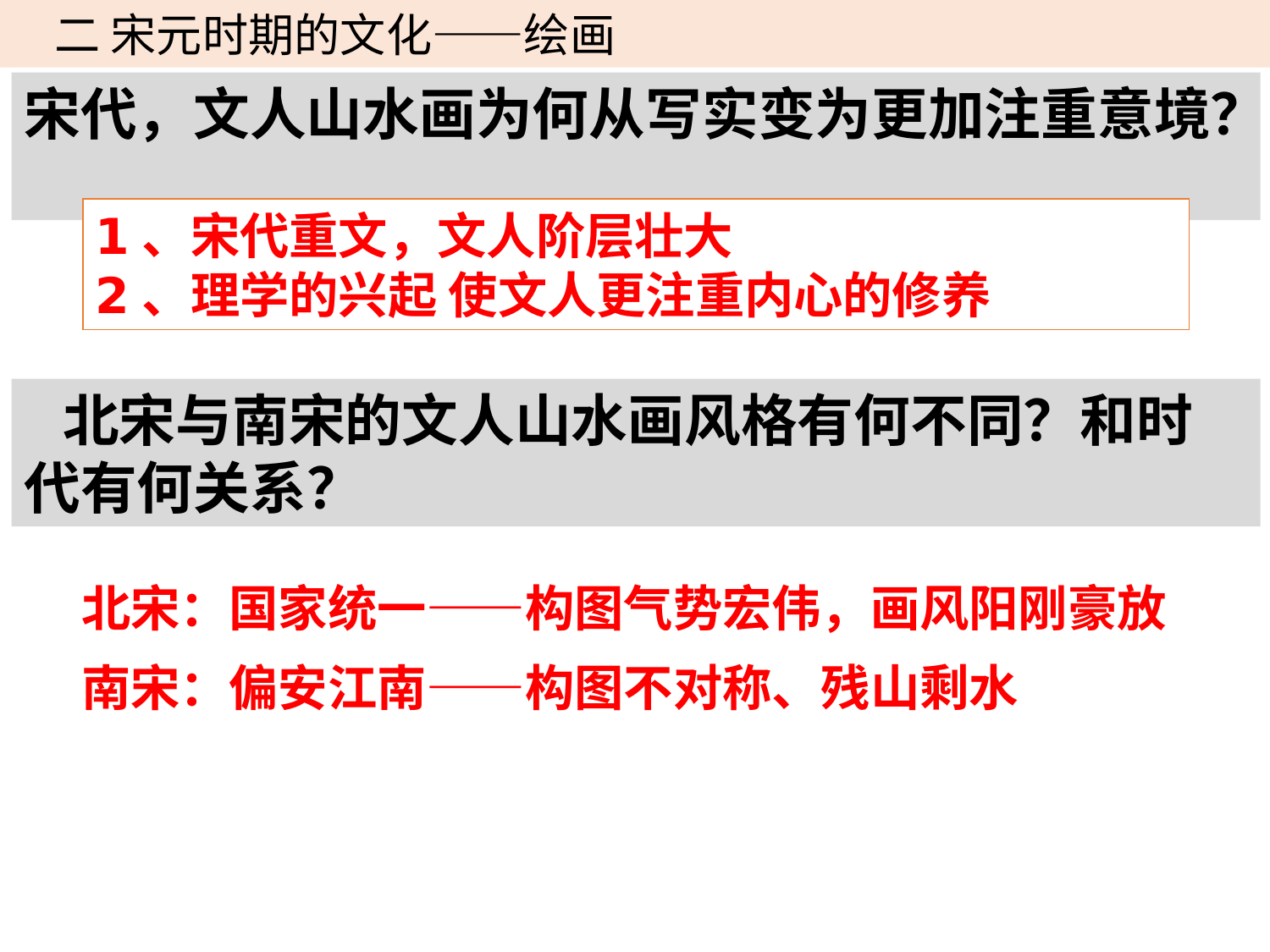

二 宋元时期的文化——绘画
宋代，文人山水画为何从写实变为更加注重意境？
1、宋代重文，文人阶层壮大
2、理学的兴起 使文人更注重内心的修养
   北宋与南宋的文人山水画风格有何不同？和时代有何关系？
北宋：国家统一——构图气势宏伟，画风阳刚豪放
南宋：偏安江南——构图不对称、残山剩水